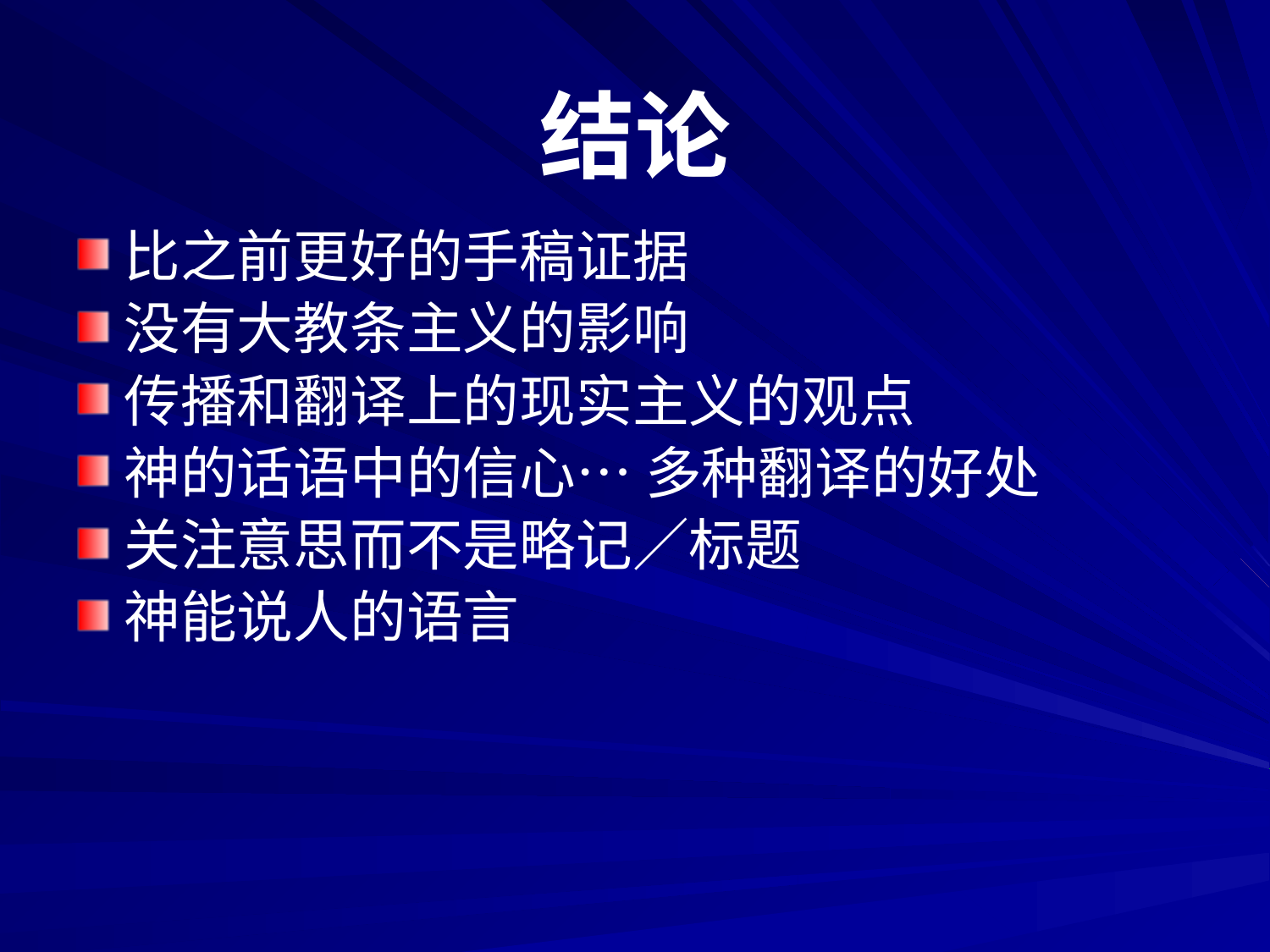

# 结论
比之前更好的手稿证据
没有大教条主义的影响
传播和翻译上的现实主义的观点
神的话语中的信心… 多种翻译的好处
关注意思而不是略记／标题
神能说人的语言